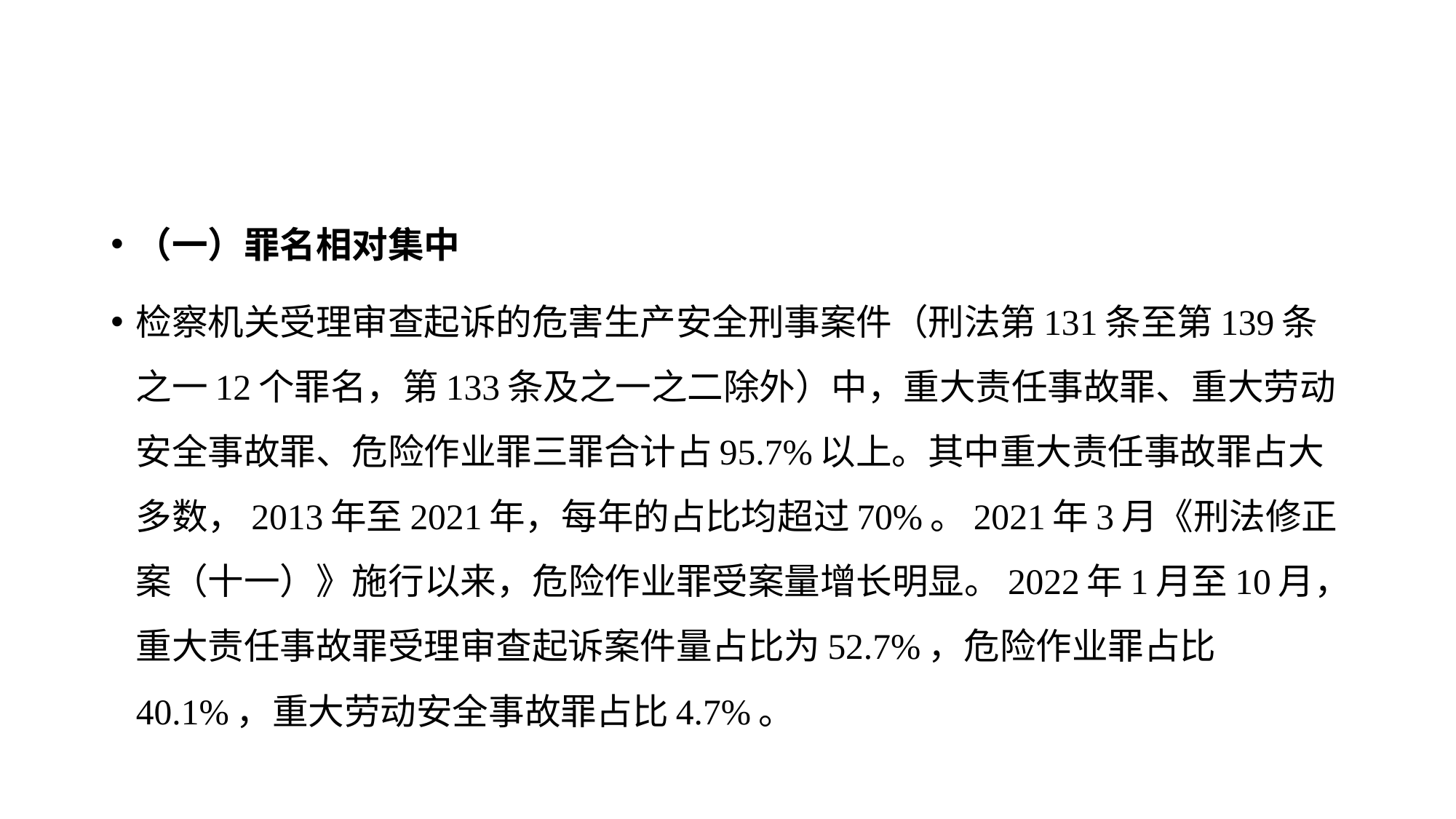

#
（一）罪名相对集中
检察机关受理审查起诉的危害生产安全刑事案件（刑法第131条至第139条之一12个罪名，第133条及之一之二除外）中，重大责任事故罪、重大劳动安全事故罪、危险作业罪三罪合计占95.7%以上。其中重大责任事故罪占大多数，2013年至2021年，每年的占比均超过70%。2021年3月《刑法修正案（十一）》施行以来，危险作业罪受案量增长明显。2022年1月至10月，重大责任事故罪受理审查起诉案件量占比为52.7%，危险作业罪占比40.1%，重大劳动安全事故罪占比4.7%。